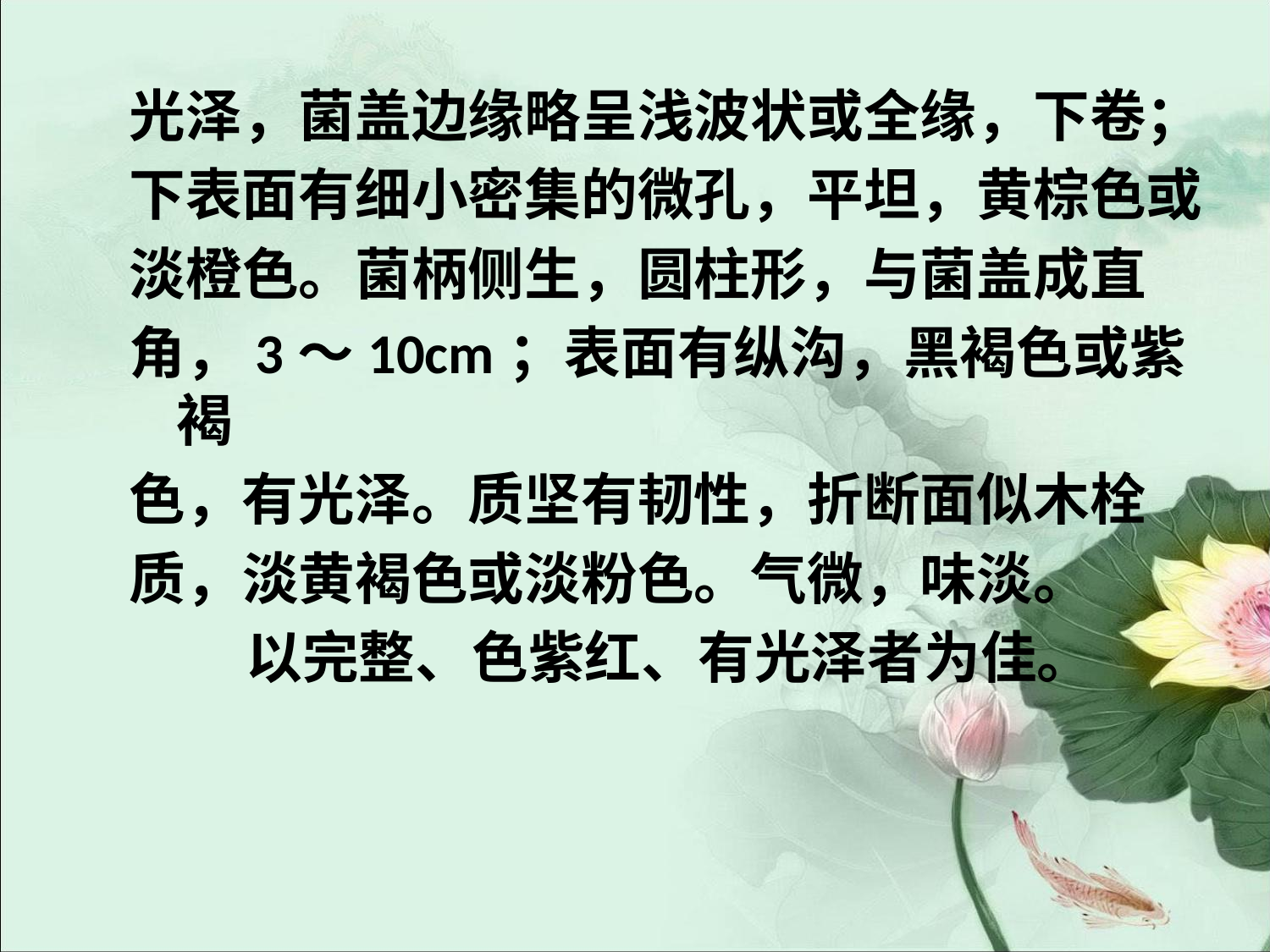

#
光泽，菌盖边缘略呈浅波状或全缘，下卷；
下表面有细小密集的微孔，平坦，黄棕色或
淡橙色。菌柄侧生，圆柱形，与菌盖成直
角，3～10cm；表面有纵沟，黑褐色或紫褐
色，有光泽。质坚有韧性，折断面似木栓
质，淡黄褐色或淡粉色。气微，味淡。
        以完整、色紫红、有光泽者为佳。